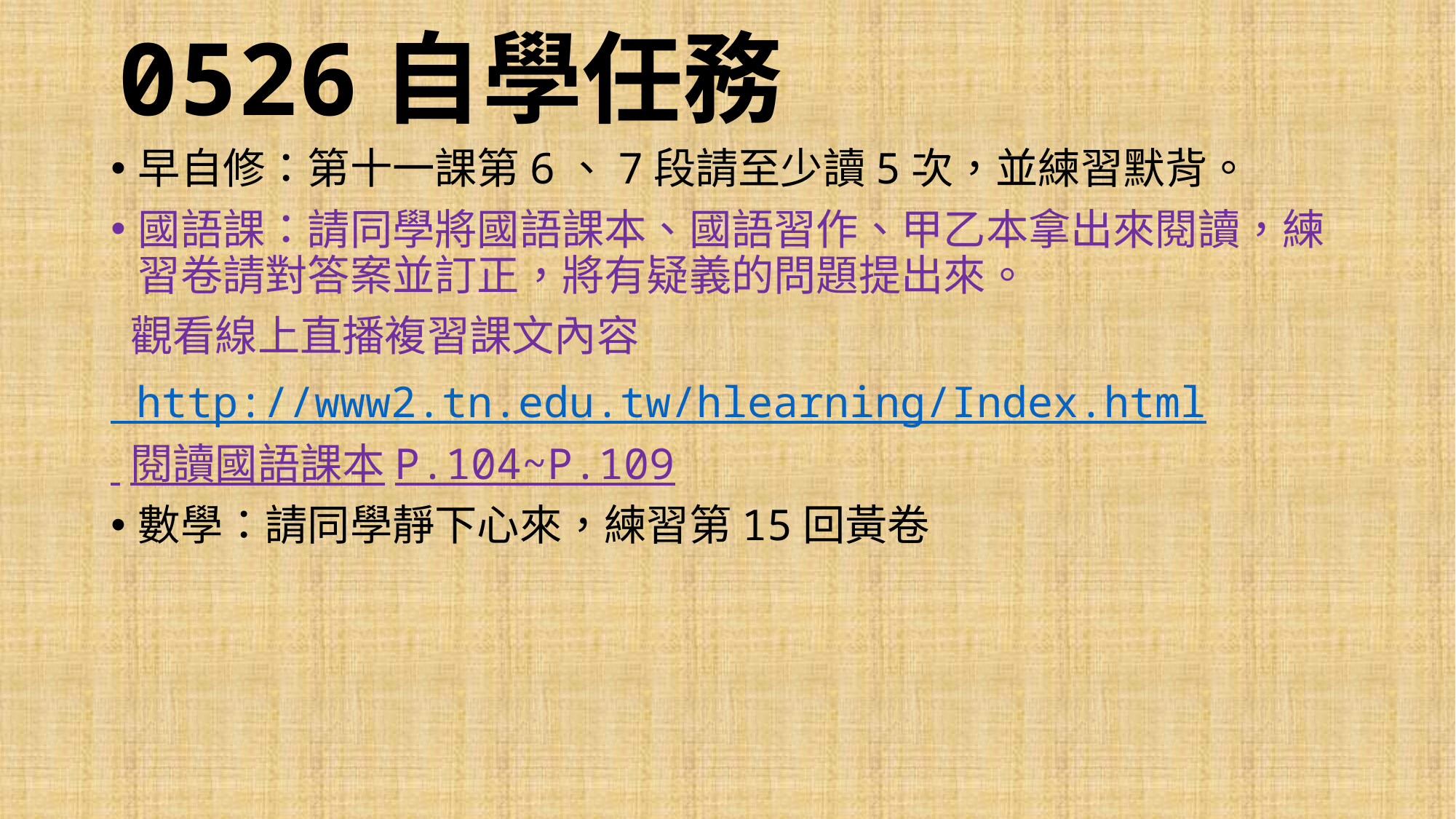

# 0526自學任務
早自修：第十一課第6、7段請至少讀5次，並練習默背。
國語課：請同學將國語課本、國語習作、甲乙本拿出來閱讀，練習卷請對答案並訂正，將有疑義的問題提出來。
 觀看線上直播複習課文內容
 http://www2.tn.edu.tw/hlearning/Index.html
 閱讀國語課本P.104~P.109
數學：請同學靜下心來，練習第15回黃卷